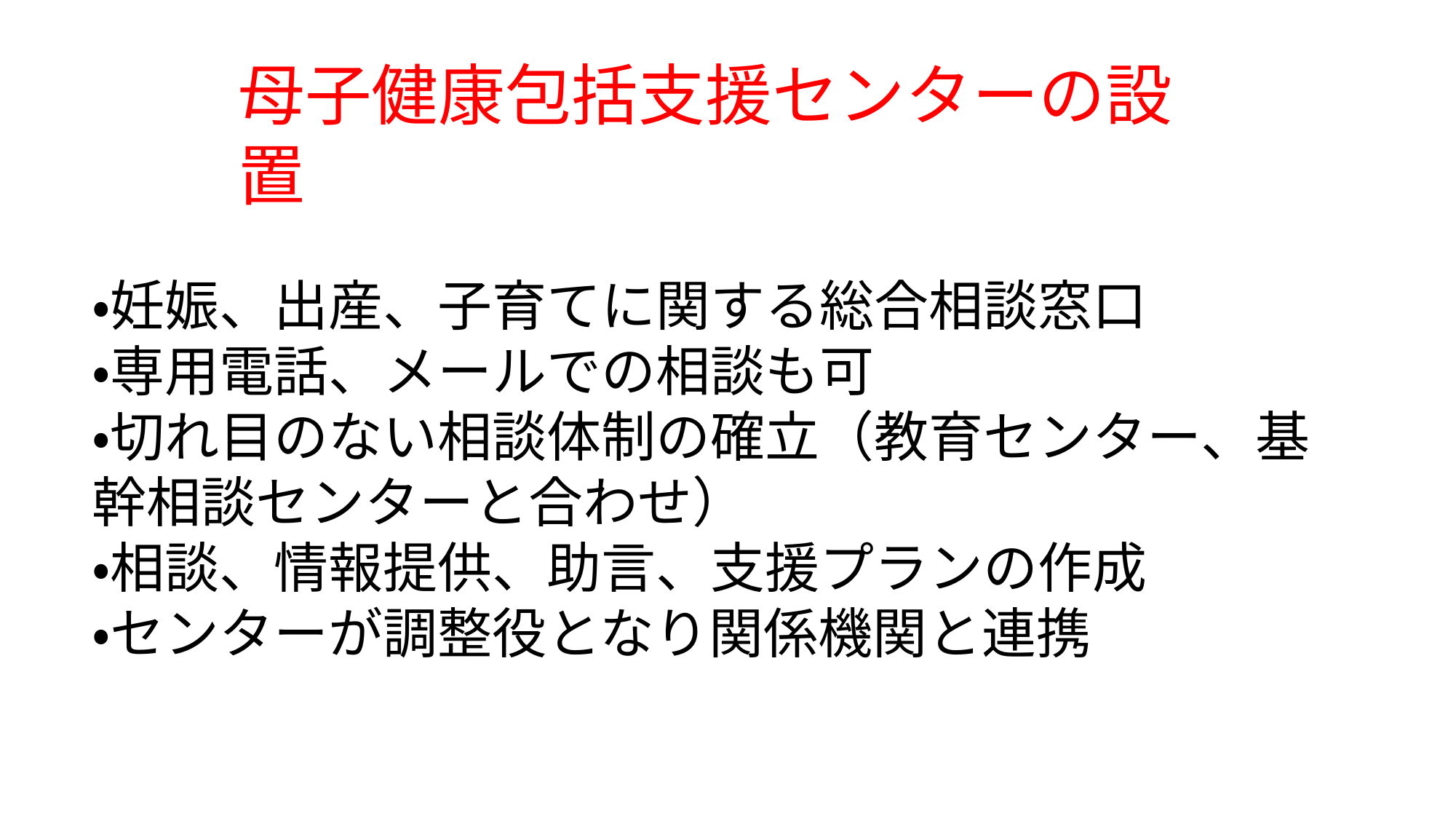

母子健康包括支援センターの設置
・妊娠、出産、子育てに関する総合相談窓口
・専用電話、メールでの相談も可
・切れ目のない相談体制の確立（教育センター、基幹相談センターと合わせ）
・相談、情報提供、助言、支援プランの作成
・センターが調整役となり関係機関と連携